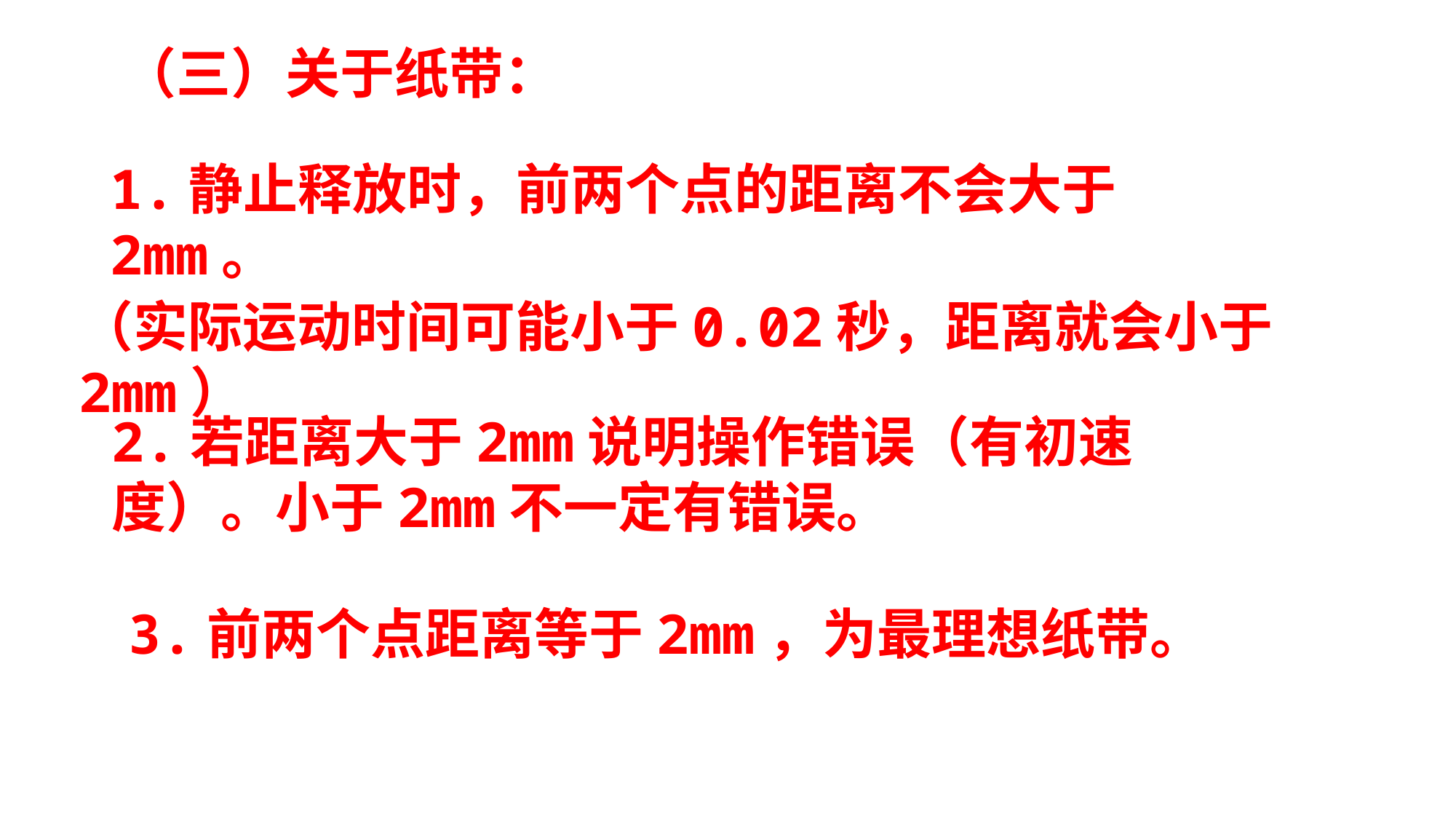

（三）关于纸带：
1.静止释放时，前两个点的距离不会大于2mm。
（实际运动时间可能小于0.02秒，距离就会小于2mm）
2.若距离大于2mm说明操作错误（有初速度）。小于2mm不一定有错误。
3.前两个点距离等于2mm，为最理想纸带。